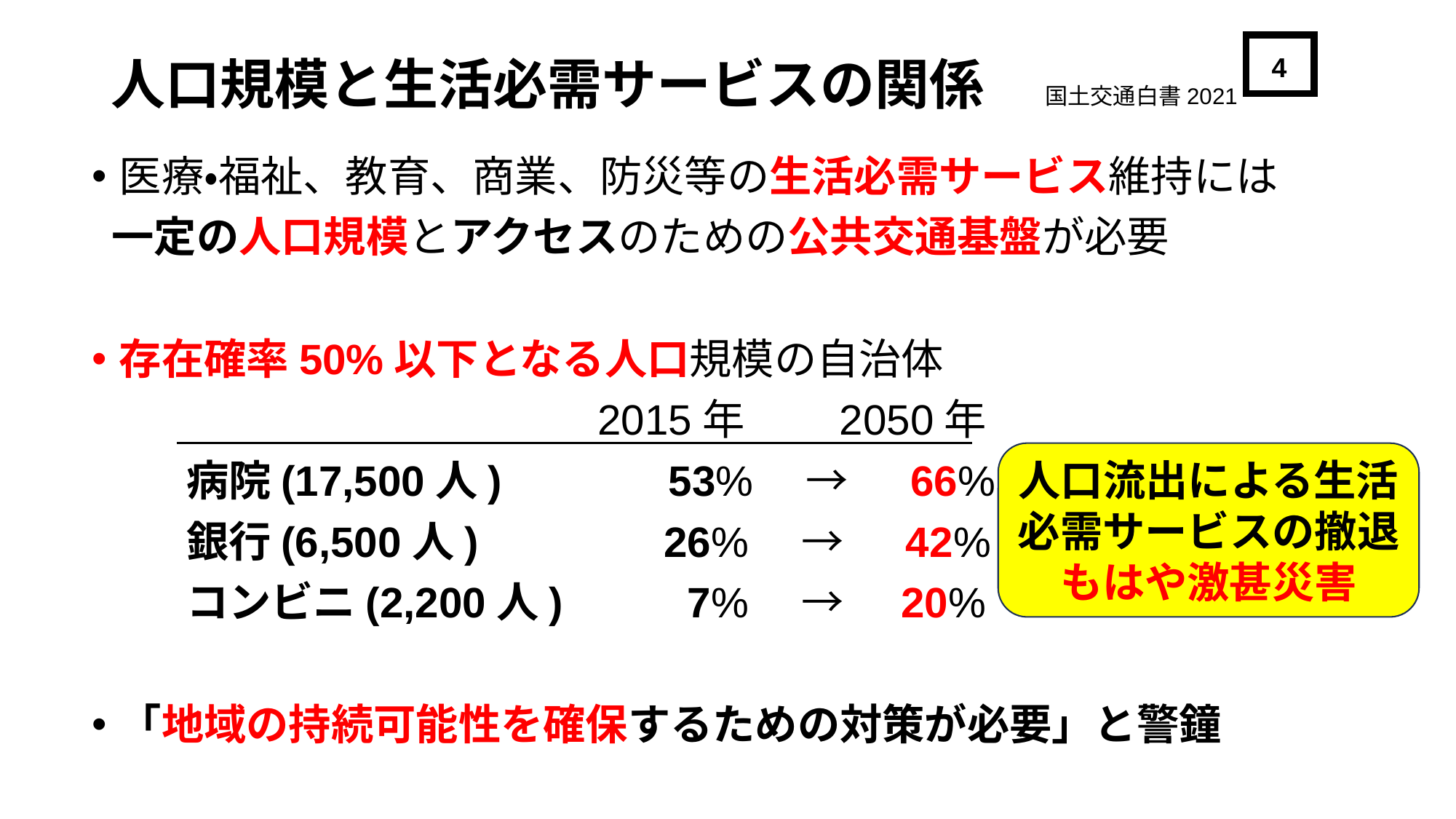

人口規模と生活必需サービスの関係　　　国土交通白書2021
4
医療・福祉、教育、商業、防災等の生活必需サービス維持には
 一定の人口規模とアクセスのための公共交通基盤が必要

存在確率50%以下となる人口規模の自治体
  　　　　　　　　　　　2015年　　2050年
　　 病院(17,500人)　　　  53%　→ 　66%
　　 銀行(6,500人)　　  　  26%　→ 　42%
　　 コンビニ(2,200人)　　  7%　→     20%

「地域の持続可能性を確保するための対策が必要」と警鐘

#
人口流出による生活必需サービスの撤退もはや激甚災害